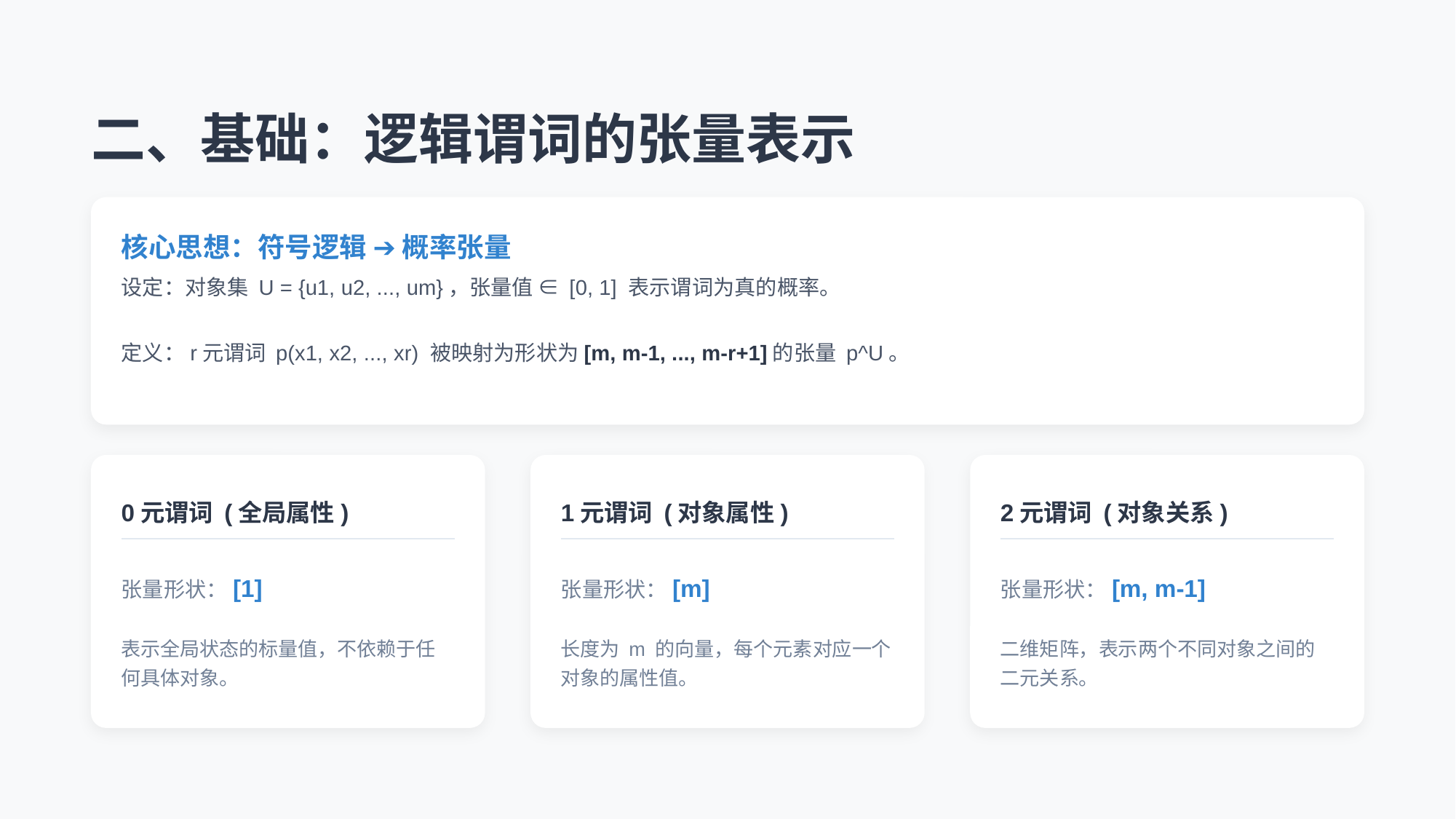

二、基础：逻辑谓词的张量表示

核心思想：符号逻辑 ➔ 概率张量
设定：对象集 U = {u1, u2, ..., um}，张量值 ∈ [0, 1] 表示谓词为真的概率。
定义：r元谓词 p(x1, x2, ..., xr) 被映射为形状为[m, m-1, ..., m-r+1]的张量 p^U。

0元谓词 (全局属性)
1元谓词 (对象属性)
2元谓词 (对象关系)
张量形状：[1]
张量形状：[m]
张量形状：[m, m-1]
表示全局状态的标量值，不依赖于任何具体对象。
长度为 m 的向量，每个元素对应一个对象的属性值。
二维矩阵，表示两个不同对象之间的二元关系。